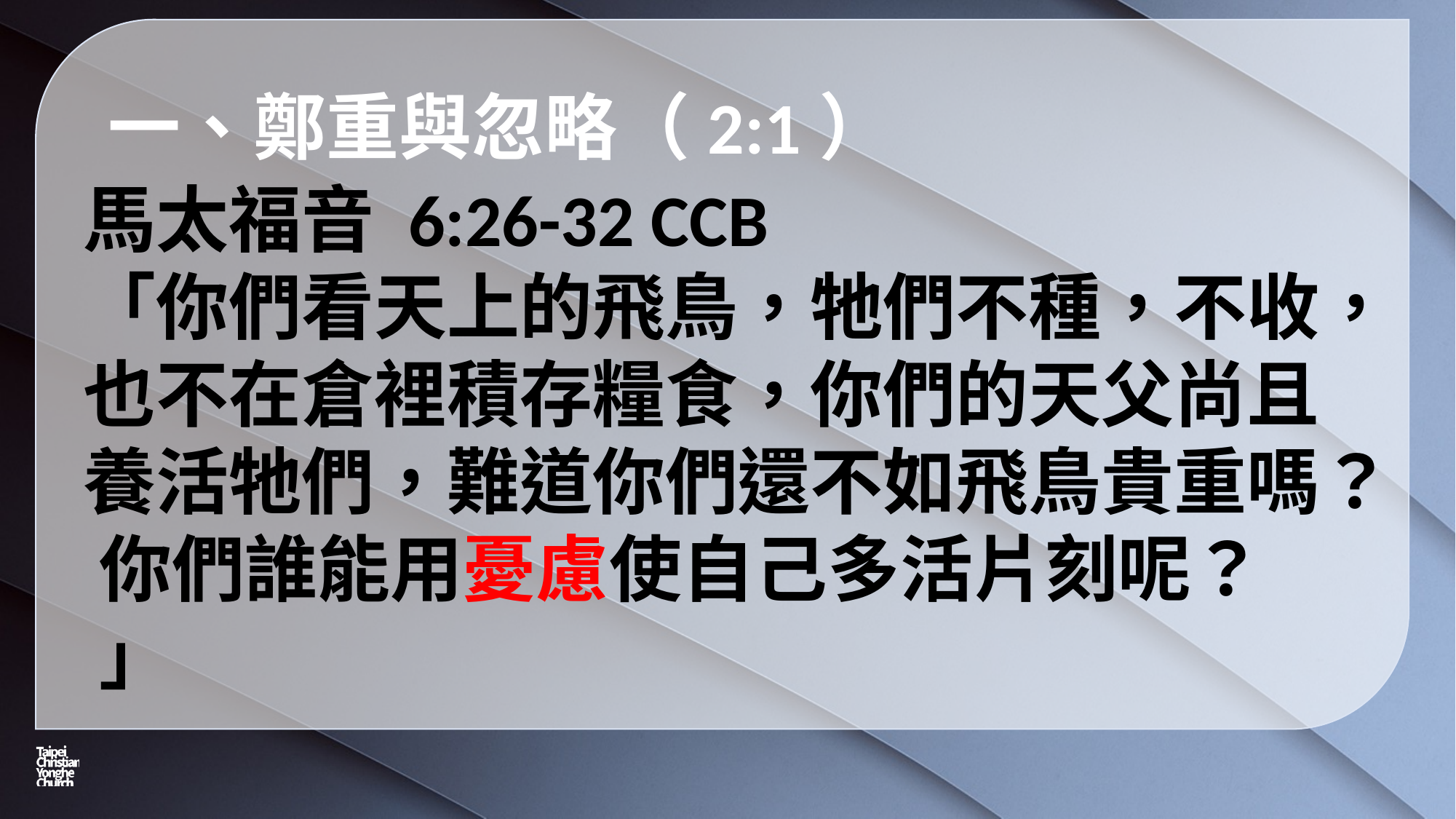

一、鄭重與忽略（2:1）
馬太福音 6:26-32 CCB
「你們看天上的飛鳥，牠們不種，不收，也不在倉裡積存糧食，你們的天父尚且養活牠們，難道你們還不如飛鳥貴重嗎？ 你們誰能用憂慮使自己多活片刻呢？ 」